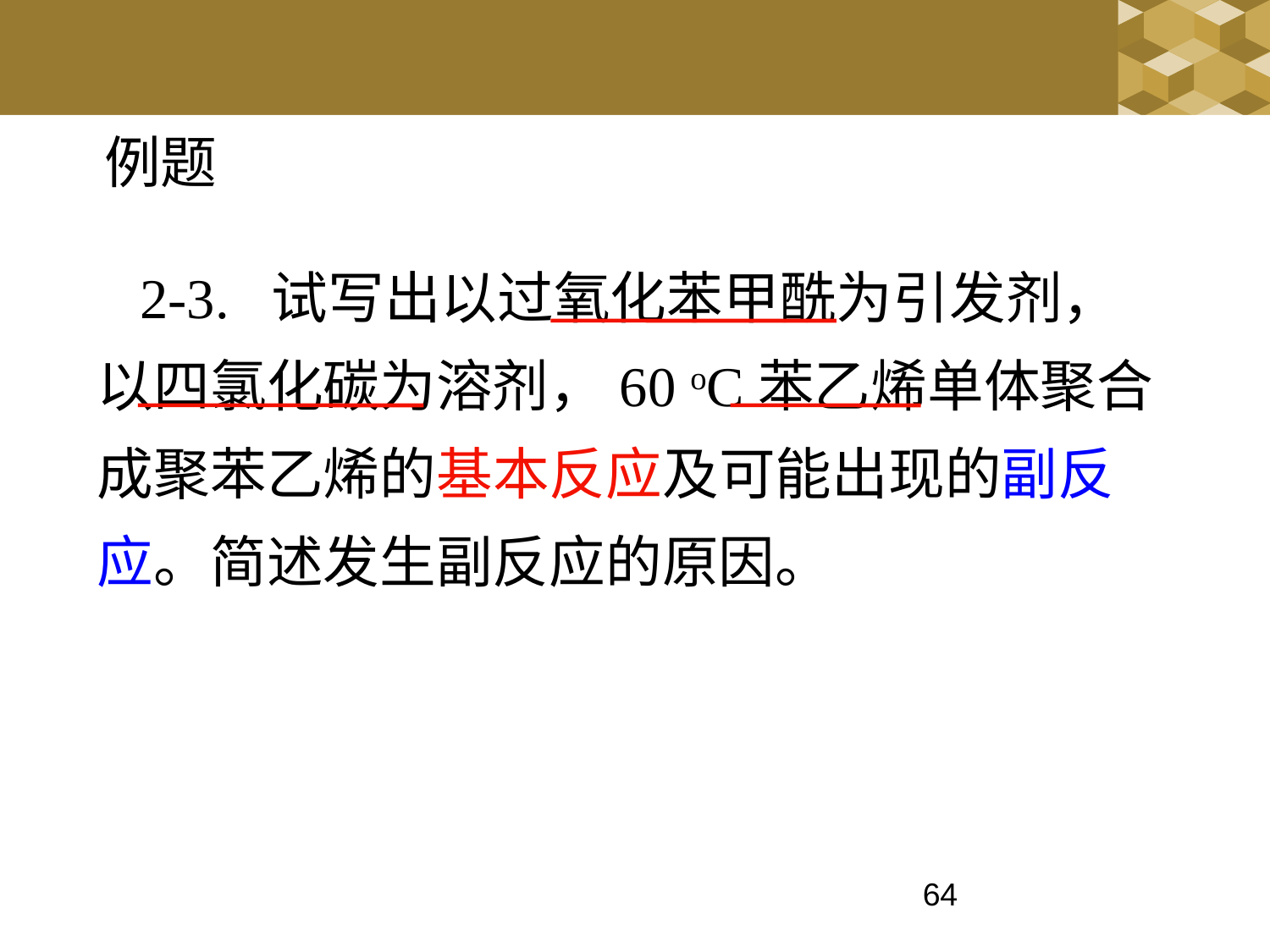

例题
   2-3.  试写出以过氧化苯甲酰为引发剂，以四氯化碳为溶剂，60 oC苯乙烯单体聚合成聚苯乙烯的基本反应及可能出现的副反应。简述发生副反应的原因。

64